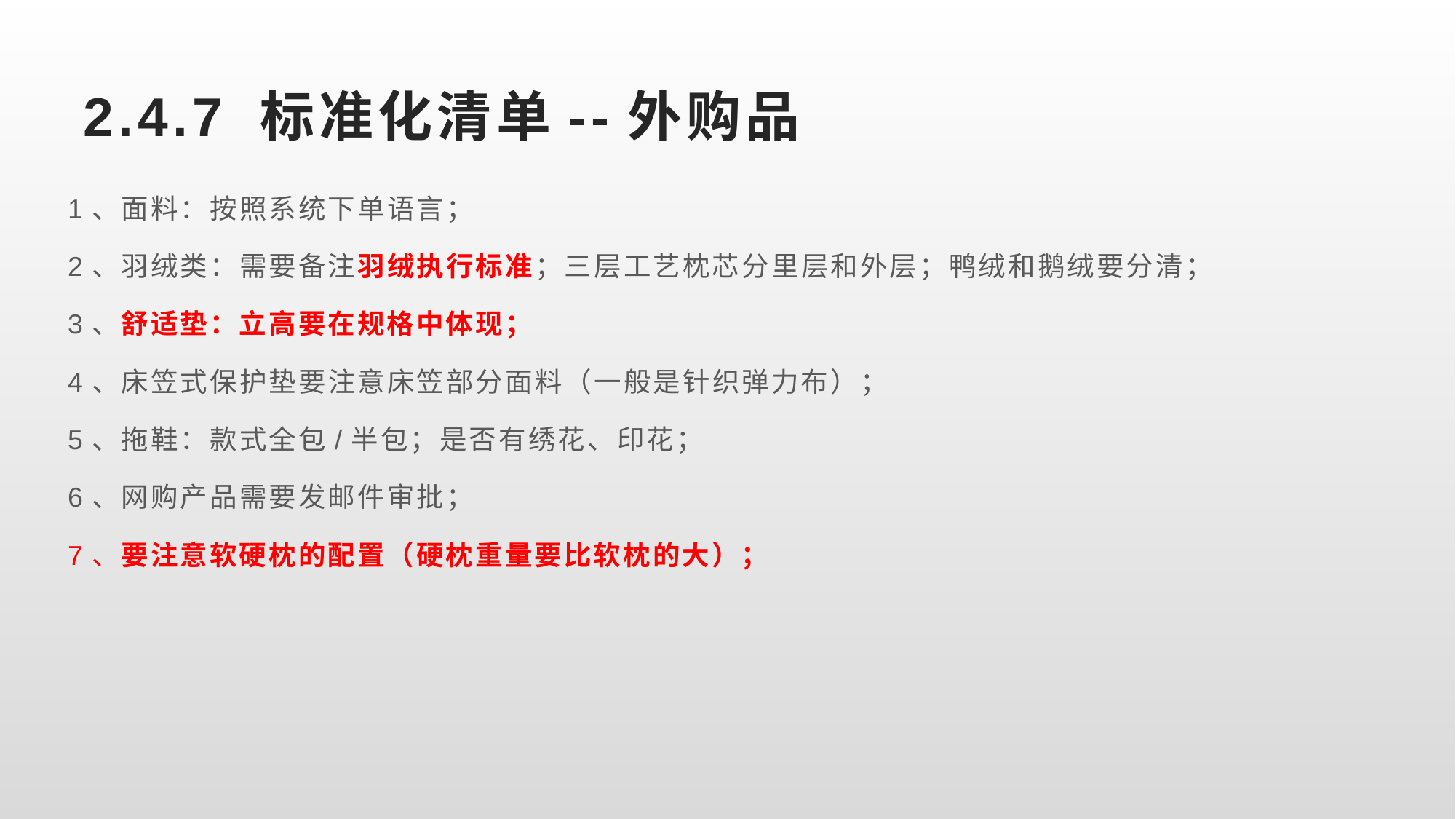

# 2.4.7 标准化清单--外购品
1、面料：按照系统下单语言；
2、羽绒类：需要备注羽绒执行标准；三层工艺枕芯分里层和外层；鸭绒和鹅绒要分清；
3、舒适垫：立高要在规格中体现；
4、床笠式保护垫要注意床笠部分面料（一般是针织弹力布）；
5、拖鞋：款式全包/半包；是否有绣花、印花；
6、网购产品需要发邮件审批；
7、要注意软硬枕的配置（硬枕重量要比软枕的大）；
30